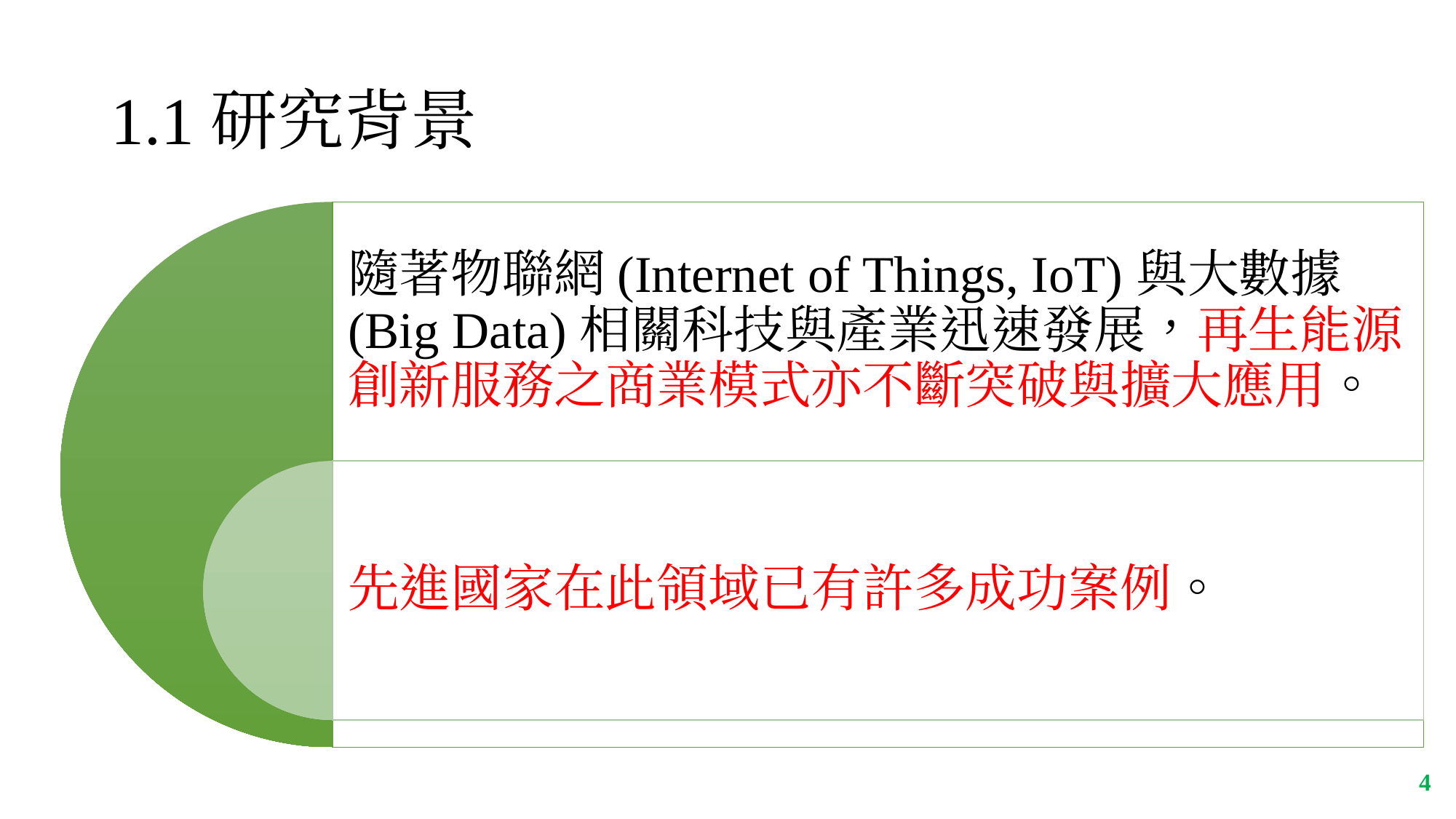

# 1.1研究背景

隨著物聯網(Internet of Things, IoT)與大數據(Big Data)相關科技與產業迅速發展，再生能源創新服務之商業模式亦不斷突破與擴大應用。

先進國家在此領域已有許多成功案例。
4